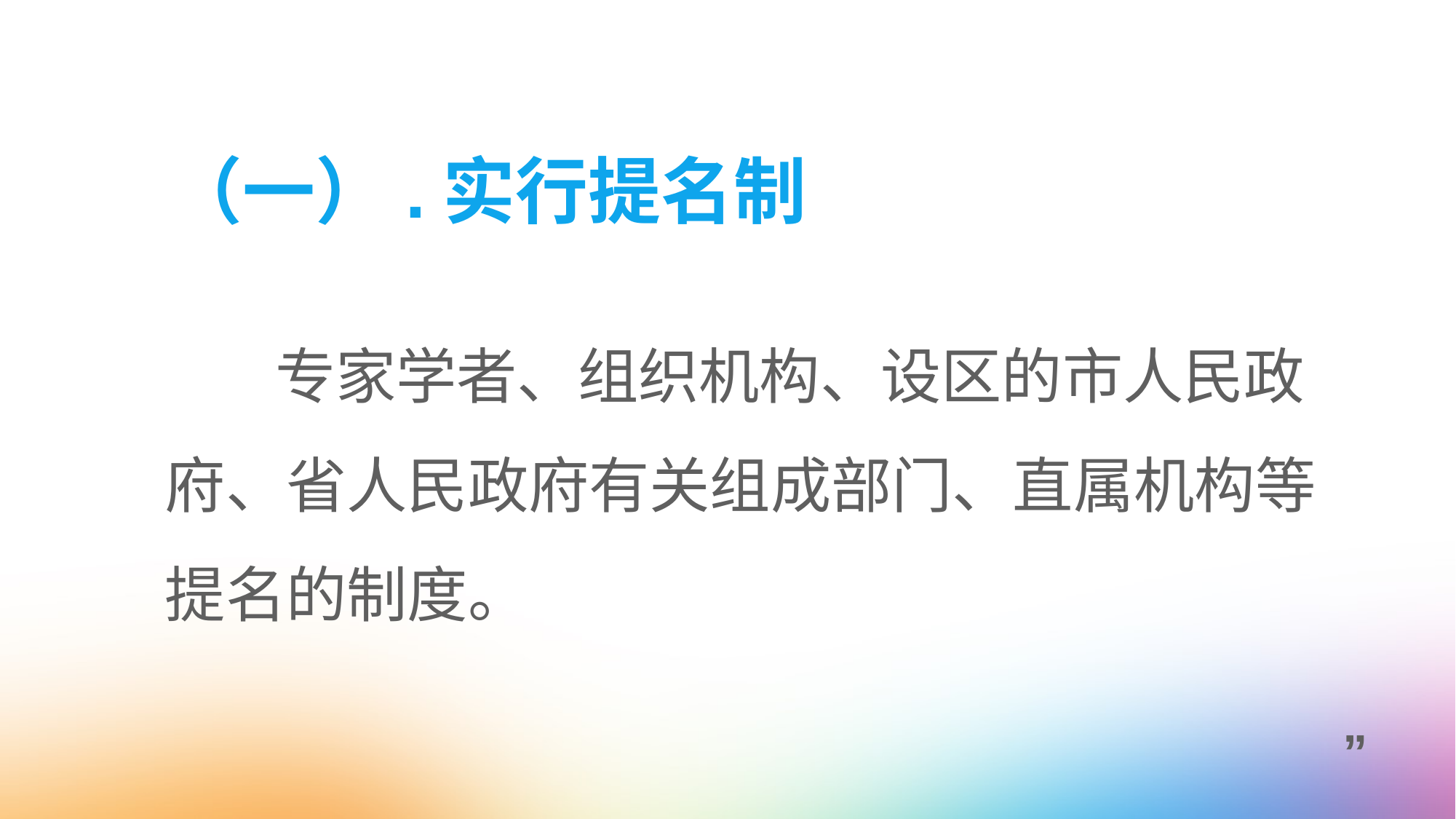

# （一）.实行提名制
       专家学者、组织机构、设区的市人民政府、省人民政府有关组成部门、直属机构等提名的制度。
”